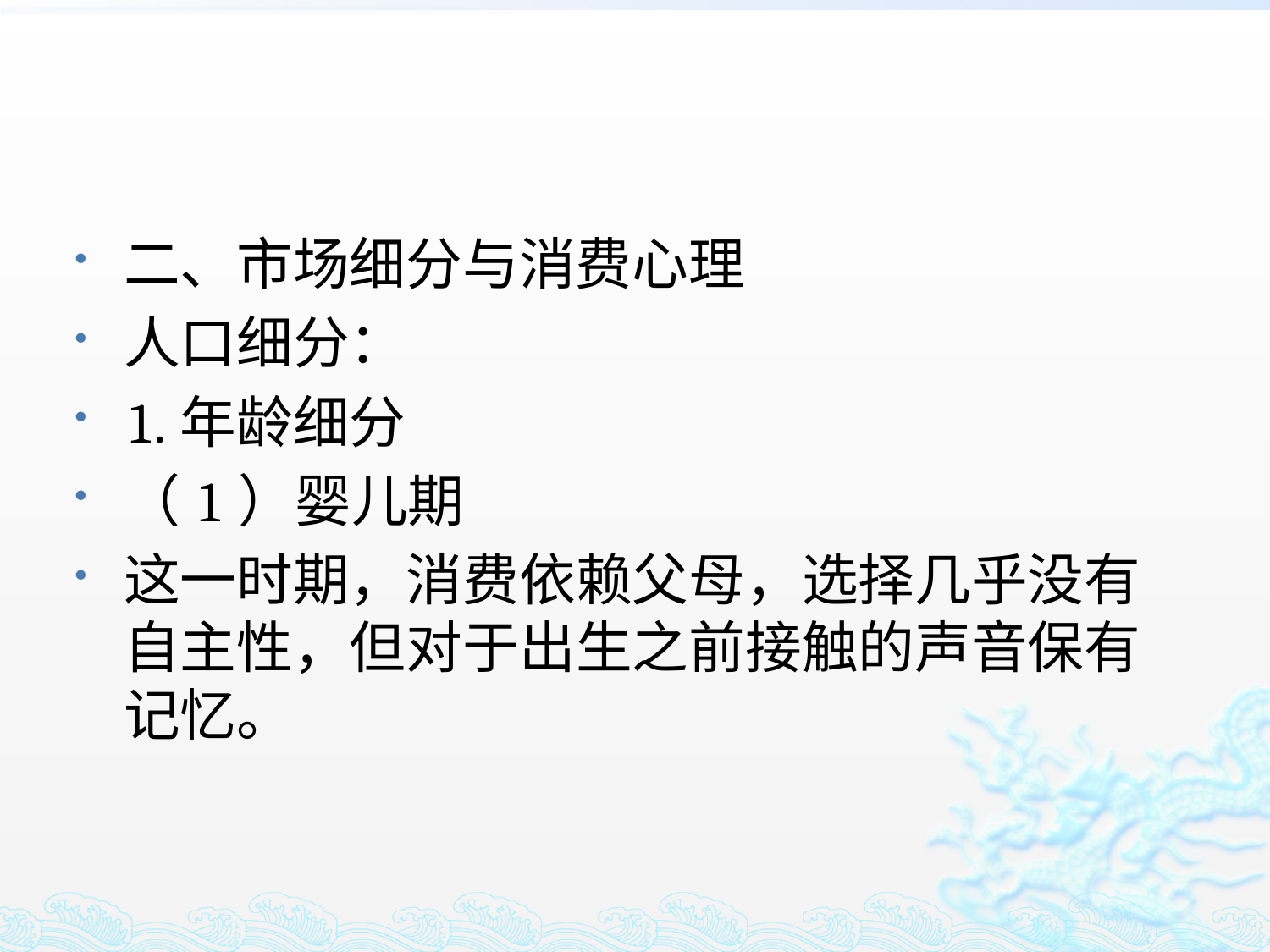

#
二、市场细分与消费心理
人口细分：
1.年龄细分
（1）婴儿期
这一时期，消费依赖父母，选择几乎没有自主性，但对于出生之前接触的声音保有记忆。